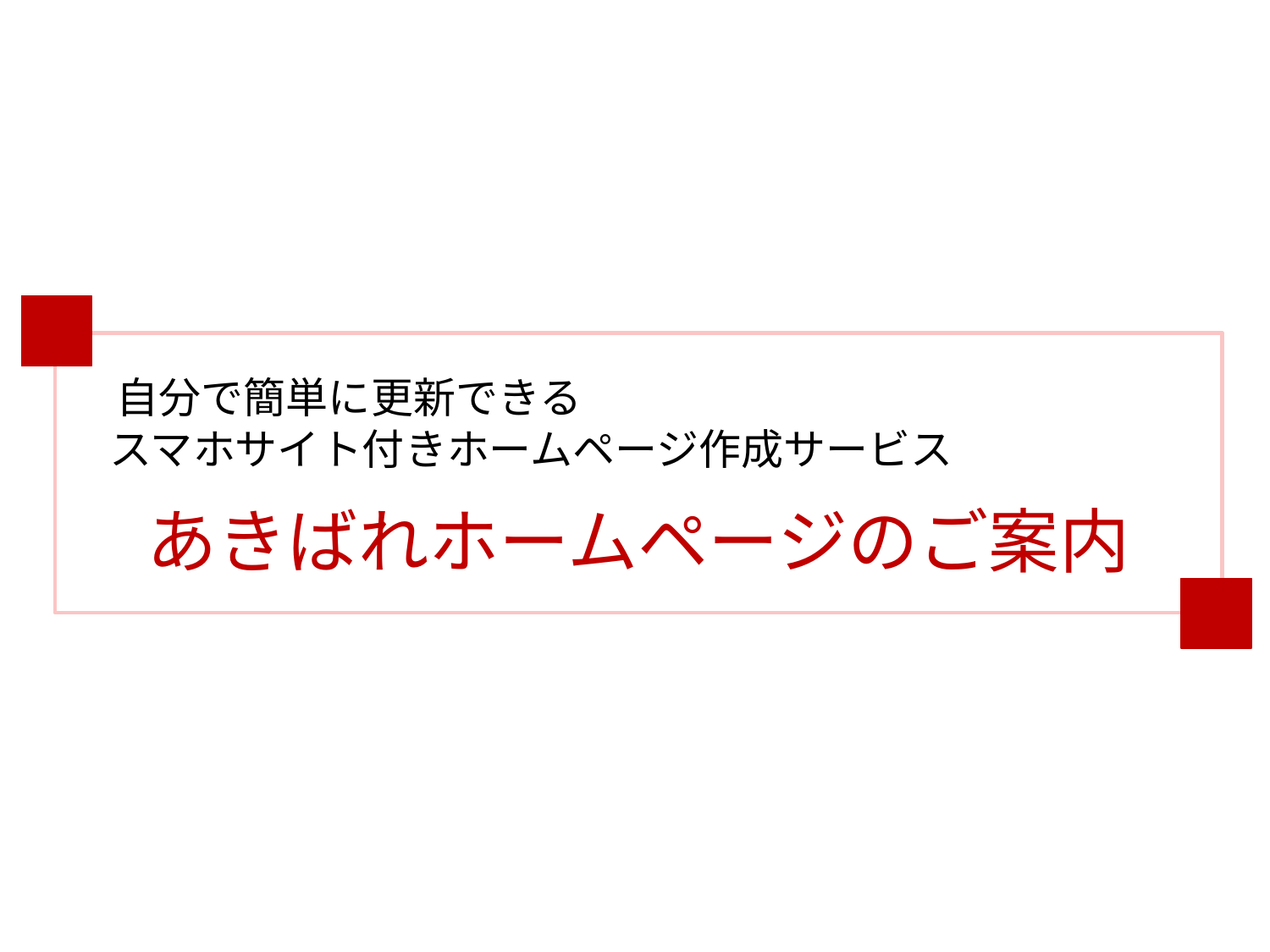

自分で簡単に更新できる
　スマホサイト付きホームページ作成サービス

あきばれホームページのご案内